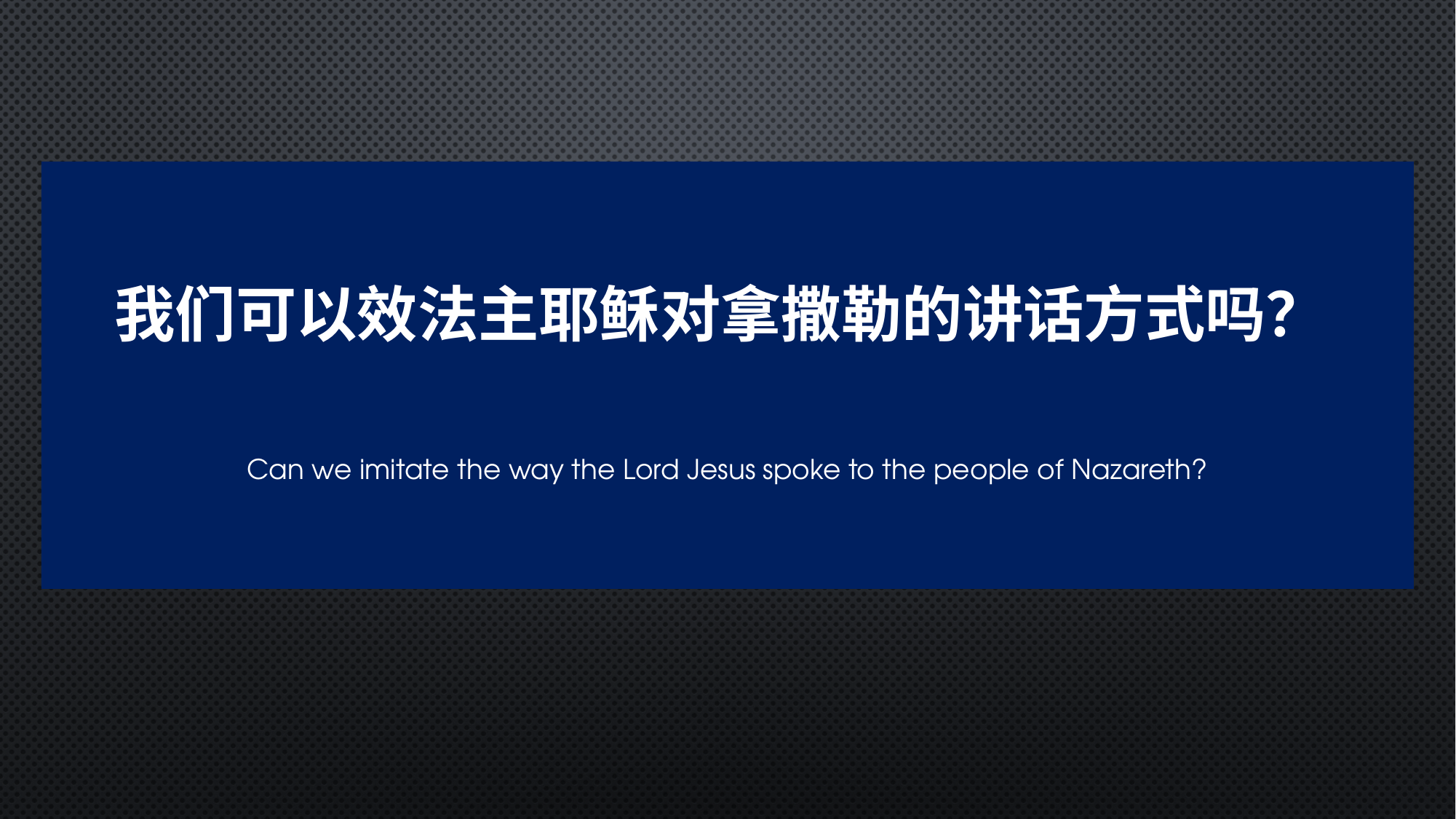

我们可以效法主耶稣对拿撒勒的讲话方式吗？

Can we imitate the way the Lord Jesus spoke to the people of Nazareth?